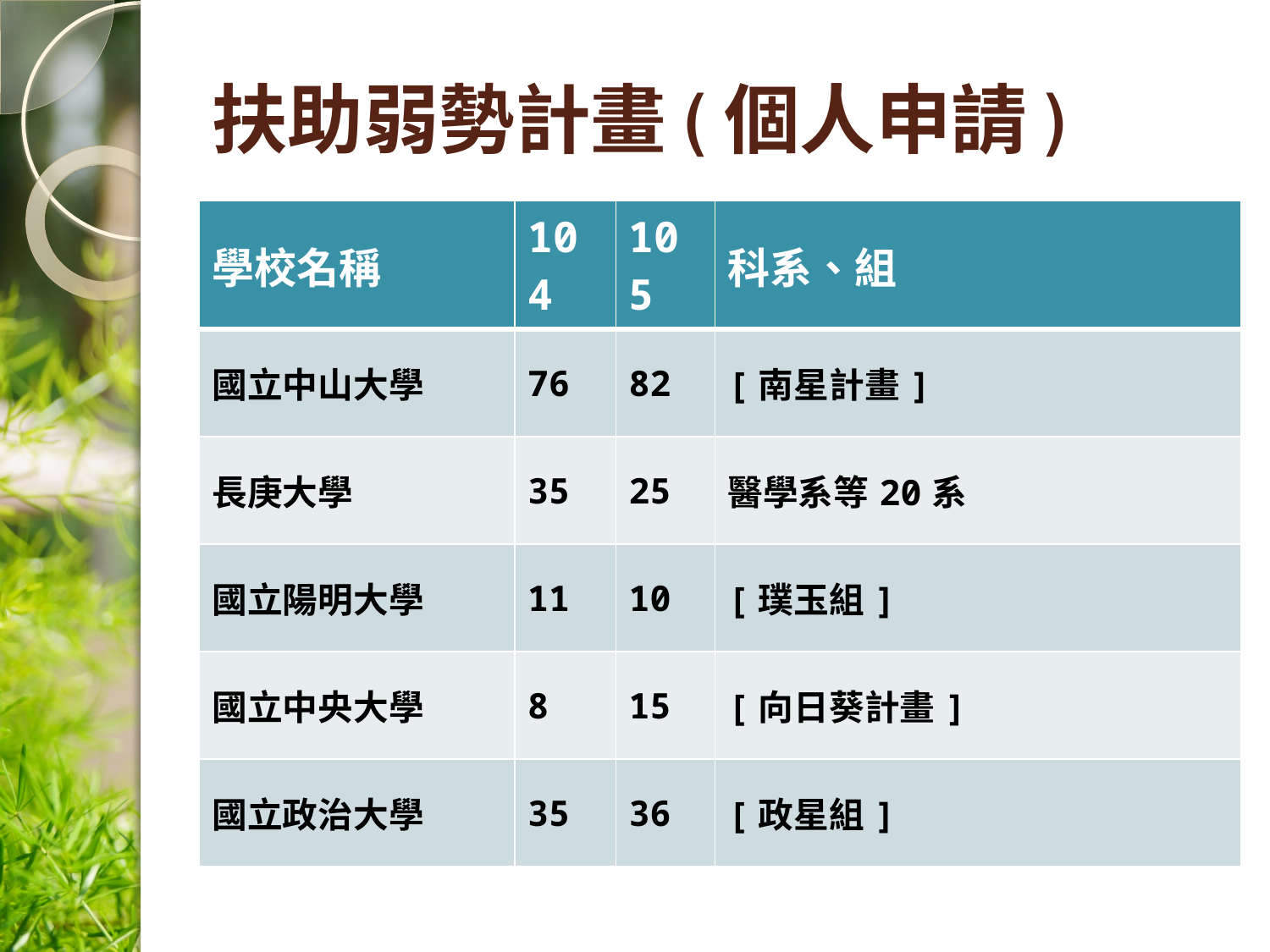

# 扶助弱勢計畫(個人申請)
| 學校名稱 | 104 | 105 | 科系、組 |
| --- | --- | --- | --- |
| 國立中山大學 | 76 | 82 | [南星計畫] |
| 長庚大學 | 35 | 25 | 醫學系等20系 |
| 國立陽明大學 | 11 | 10 | [璞玉組] |
| 國立中央大學 | 8 | 15 | [向日葵計畫] |
| 國立政治大學 | 35 | 36 | [政星組] |